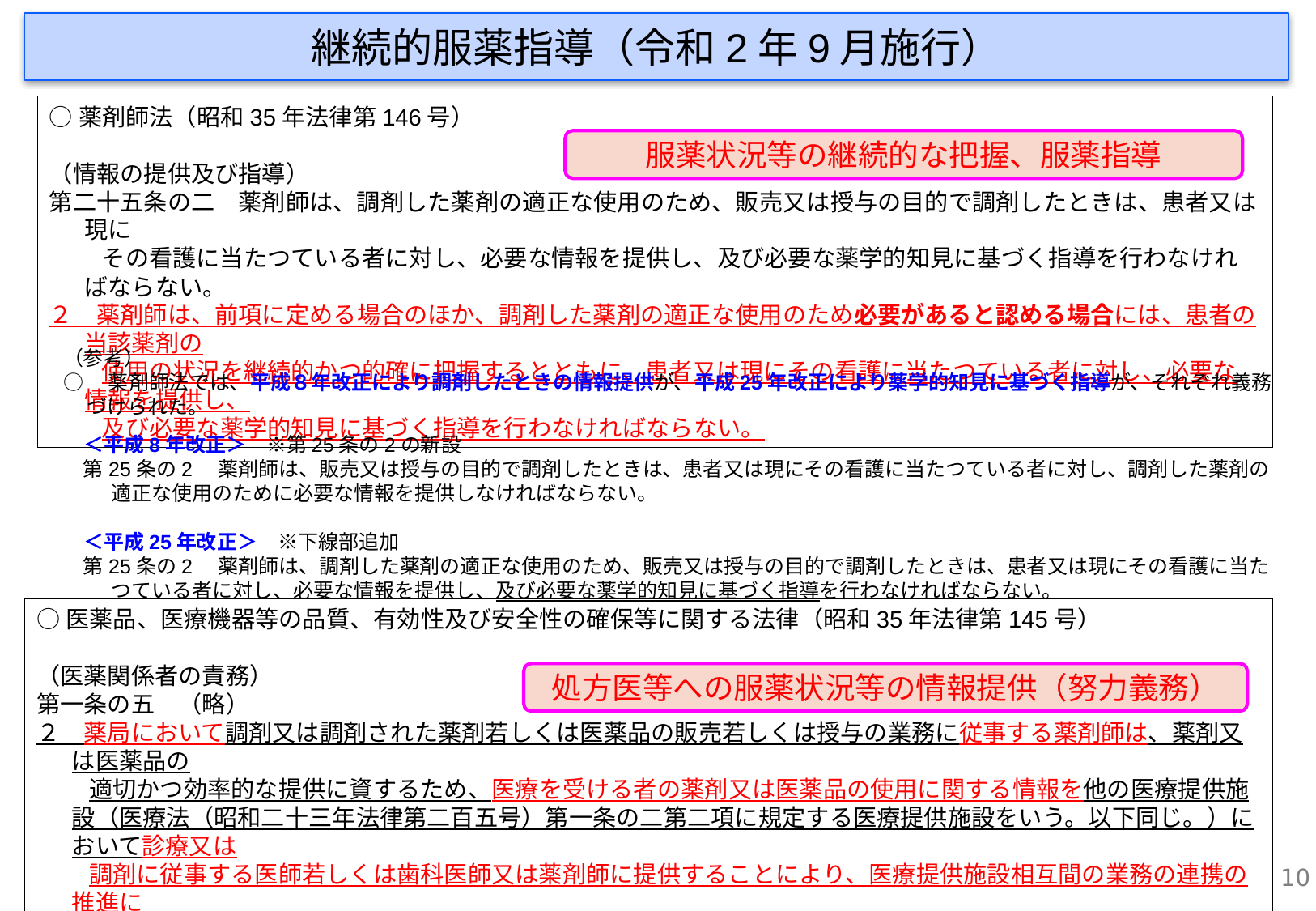

継続的服薬指導（令和2年9月施行）
○薬剤師法（昭和35年法律第146号）

（情報の提供及び指導）
第二十五条の二　薬剤師は、調剤した薬剤の適正な使用のため、販売又は授与の目的で調剤したときは、患者又は現に
　　 その看護に当たつている者に対し、必要な情報を提供し、及び必要な薬学的知見に基づく指導を行わなければならない。
２　薬剤師は、前項に定める場合のほか、調剤した薬剤の適正な使用のため必要があると認める場合には、患者の当該薬剤の
　　 使用の状況を継続的かつ的確に把握するとともに、患者又は現にその看護に当たつている者に対し、必要な情報を提供し、
　　 及び必要な薬学的知見に基づく指導を行わなければならない。
服薬状況等の継続的な把握、服薬指導
（参考）
○　薬剤師法では、平成８年改正により調剤したときの情報提供が、平成25年改正により薬学的知見に基づく指導が、それぞれ義務づけられた。

　＜平成8年改正＞　※第25条の2の新設
　第25条の2　薬剤師は、販売又は授与の目的で調剤したときは、患者又は現にその看護に当たつている者に対し、調剤した薬剤の適正な使用のために必要な情報を提供しなければならない。

　＜平成25年改正＞　※下線部追加
　第25条の2　薬剤師は、調剤した薬剤の適正な使用のため、販売又は授与の目的で調剤したときは、患者又は現にその看護に当たつている者に対し、必要な情報を提供し、及び必要な薬学的知見に基づく指導を行わなければならない。
○医薬品、医療機器等の品質、有効性及び安全性の確保等に関する法律（昭和35年法律第145号）

（医薬関係者の責務）
第一条の五　（略）
２　薬局において調剤又は調剤された薬剤若しくは医薬品の販売若しくは授与の業務に従事する薬剤師は、薬剤又は医薬品の
　　 適切かつ効率的な提供に資するため、医療を受ける者の薬剤又は医薬品の使用に関する情報を他の医療提供施設（医療法（昭和二十三年法律第二百五号）第一条の二第二項に規定する医療提供施設をいう。以下同じ。）において診療又は
　　 調剤に従事する医師若しくは歯科医師又は薬剤師に提供することにより、医療提供施設相互間の業務の連携の推進に
　　 努めなければならない。
※医療法においても、医師から薬剤師等に対して同様の規定あり
処方医等への服薬状況等の情報提供（努力義務）
10